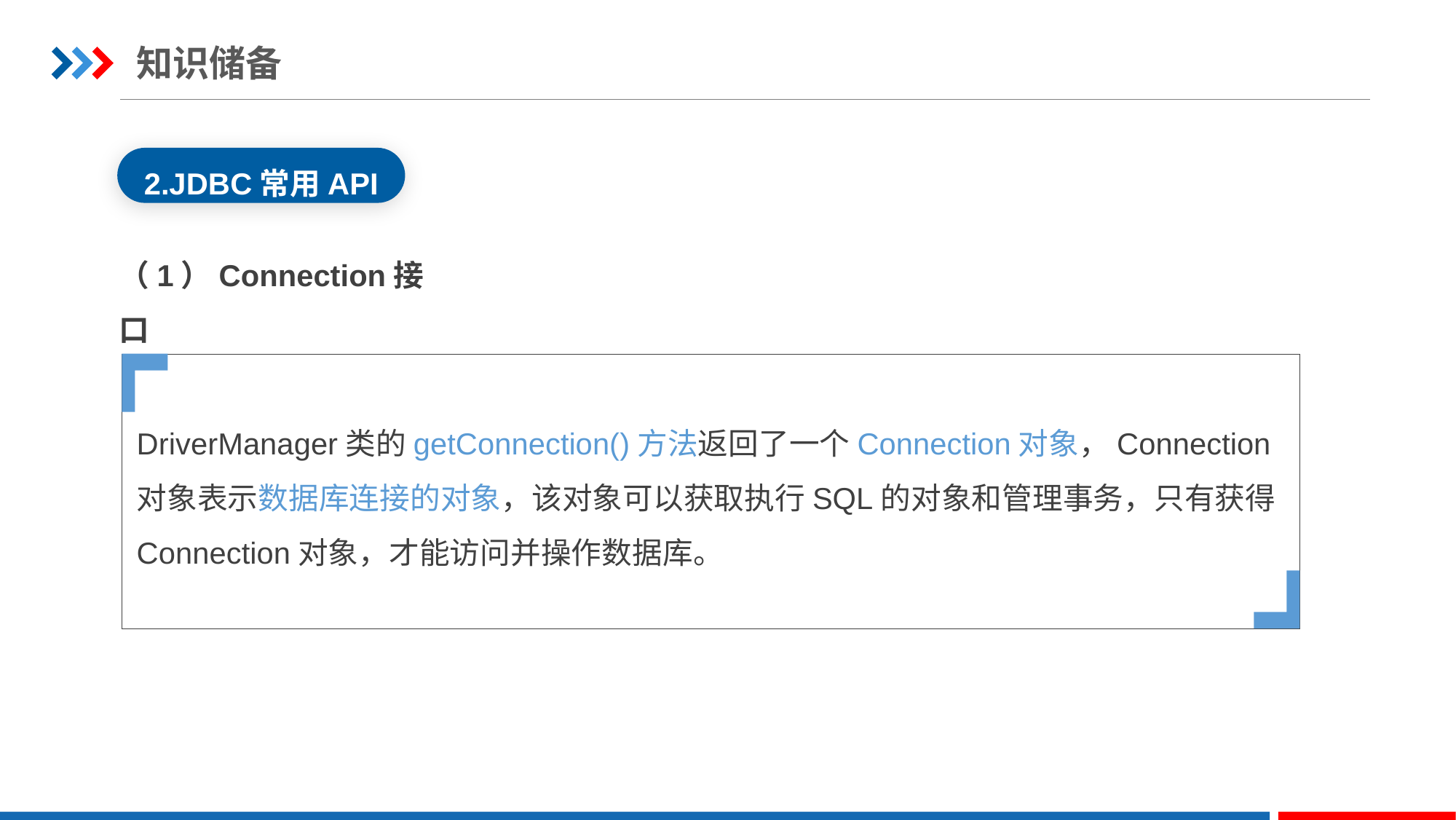

知识储备
2.JDBC常用API

（1）Connection接口

DriverManager类的getConnection()方法返回了一个Connection对象，Connection对象表示数据库连接的对象，该对象可以获取执行SQL的对象和管理事务，只有获得Connection对象，才能访问并操作数据库。